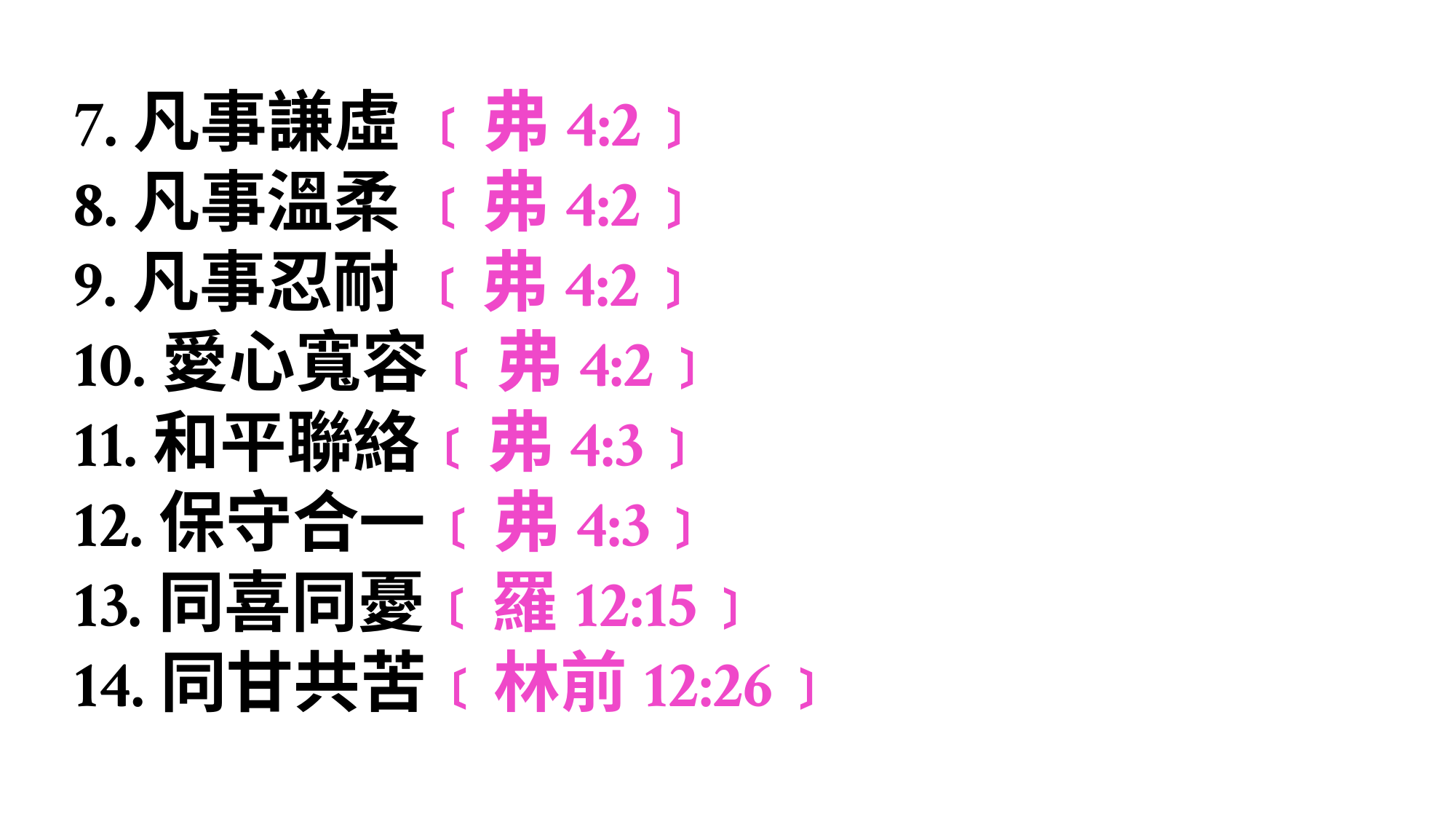

7.凡事謙虛 ﹝弗4:2﹞
8.凡事溫柔 ﹝弗4:2﹞
9.凡事忍耐 ﹝弗4:2﹞
10.愛心寬容﹝弗4:2﹞
11.和平聯絡﹝弗4:3﹞
12.保守合一﹝弗4:3﹞
13.同喜同憂﹝羅12:15﹞
14.同甘共苦﹝林前12:26﹞